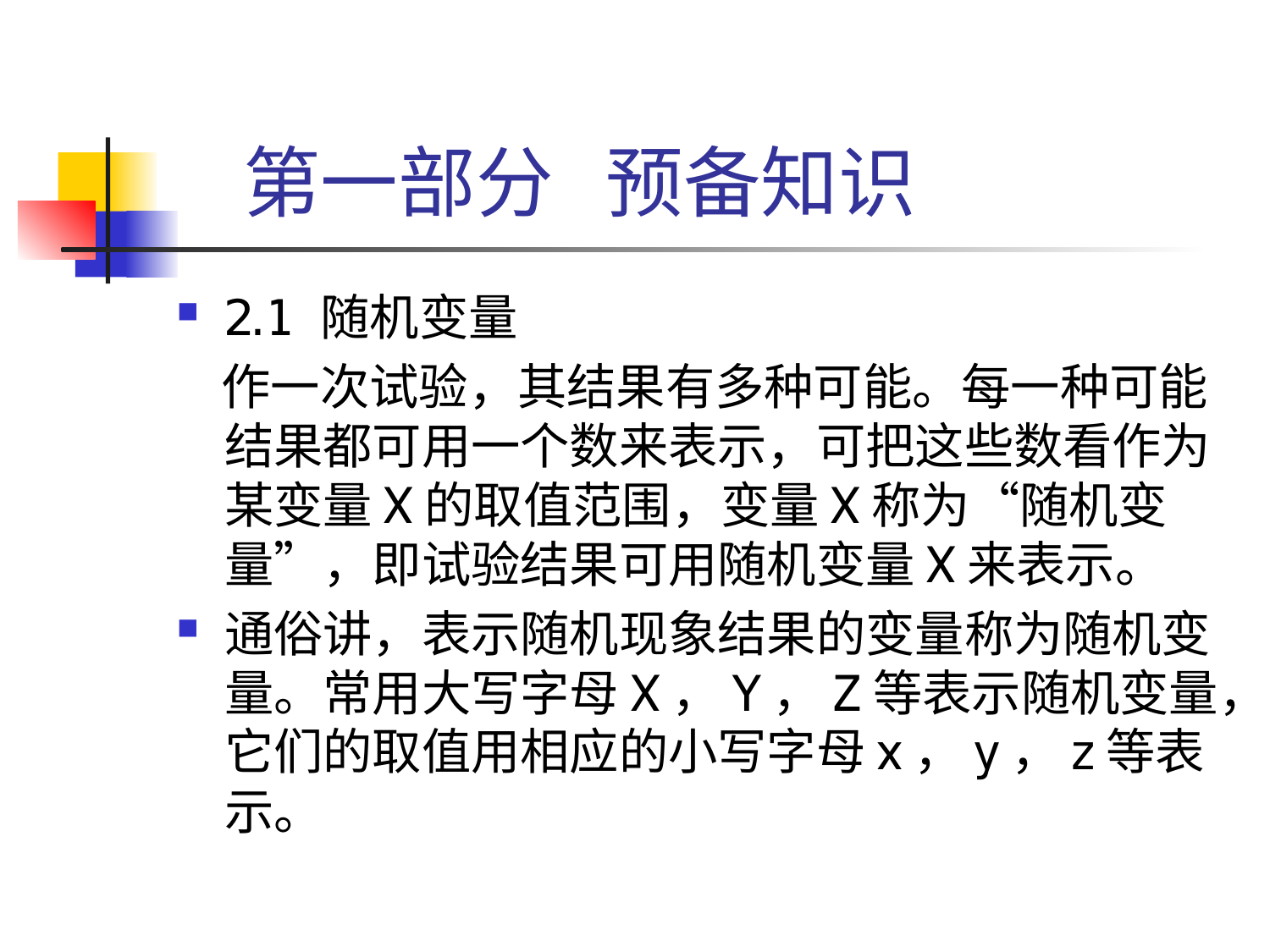

# 第一部分   预备知识
2.1 随机变量
   作一次试验，其结果有多种可能。每一种可能结果都可用一个数来表示，可把这些数看作为某变量X的取值范围，变量X称为“随机变量”，即试验结果可用随机变量X来表示。
通俗讲，表示随机现象结果的变量称为随机变量。常用大写字母X，Y，Z等表示随机变量，它们的取值用相应的小写字母x，y，z等表示。